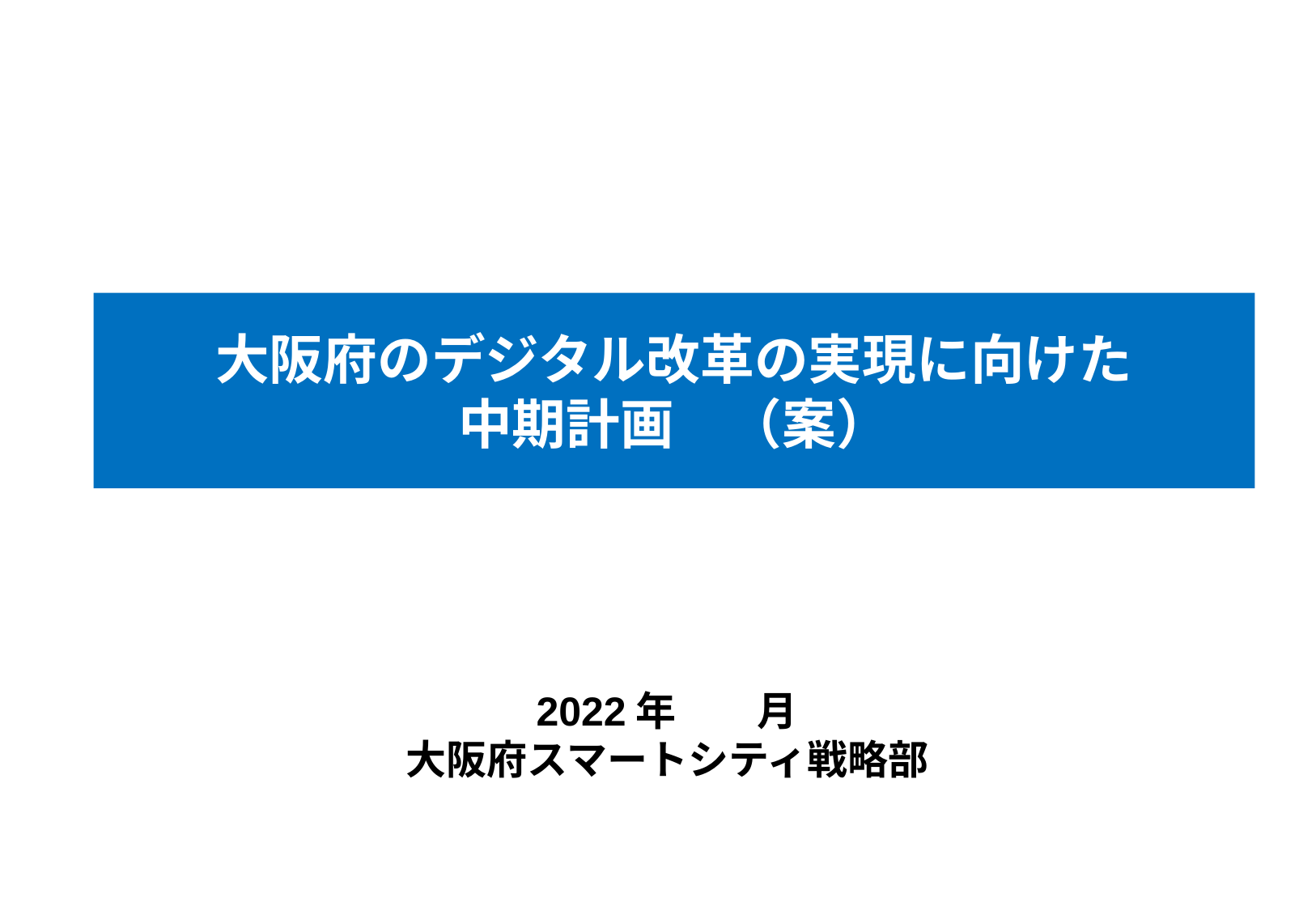

# 大阪府のデジタル改革の実現に向けた 中期計画　（案）
2022年　　月
大阪府スマートシティ戦略部